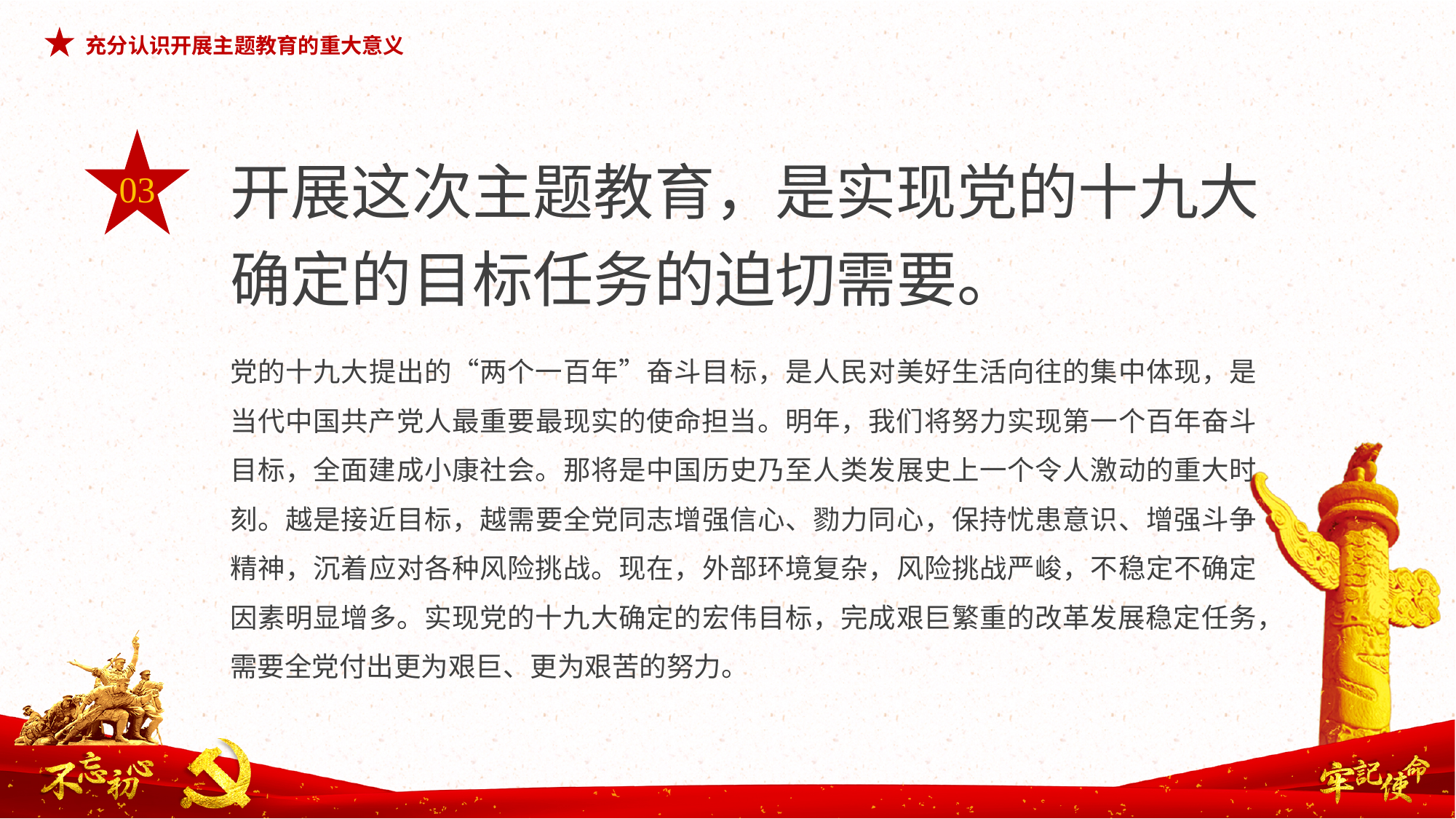

开展这次主题教育，是实现党的十九大确定的目标任务的迫切需要。
03
党的十九大提出的“两个一百年”奋斗目标，是人民对美好生活向往的集中体现，是当代中国共产党人最重要最现实的使命担当。明年，我们将努力实现第一个百年奋斗目标，全面建成小康社会。那将是中国历史乃至人类发展史上一个令人激动的重大时刻。越是接近目标，越需要全党同志增强信心、勠力同心，保持忧患意识、增强斗争精神，沉着应对各种风险挑战。现在，外部环境复杂，风险挑战严峻，不稳定不确定因素明显增多。实现党的十九大确定的宏伟目标，完成艰巨繁重的改革发展稳定任务，需要全党付出更为艰巨、更为艰苦的努力。